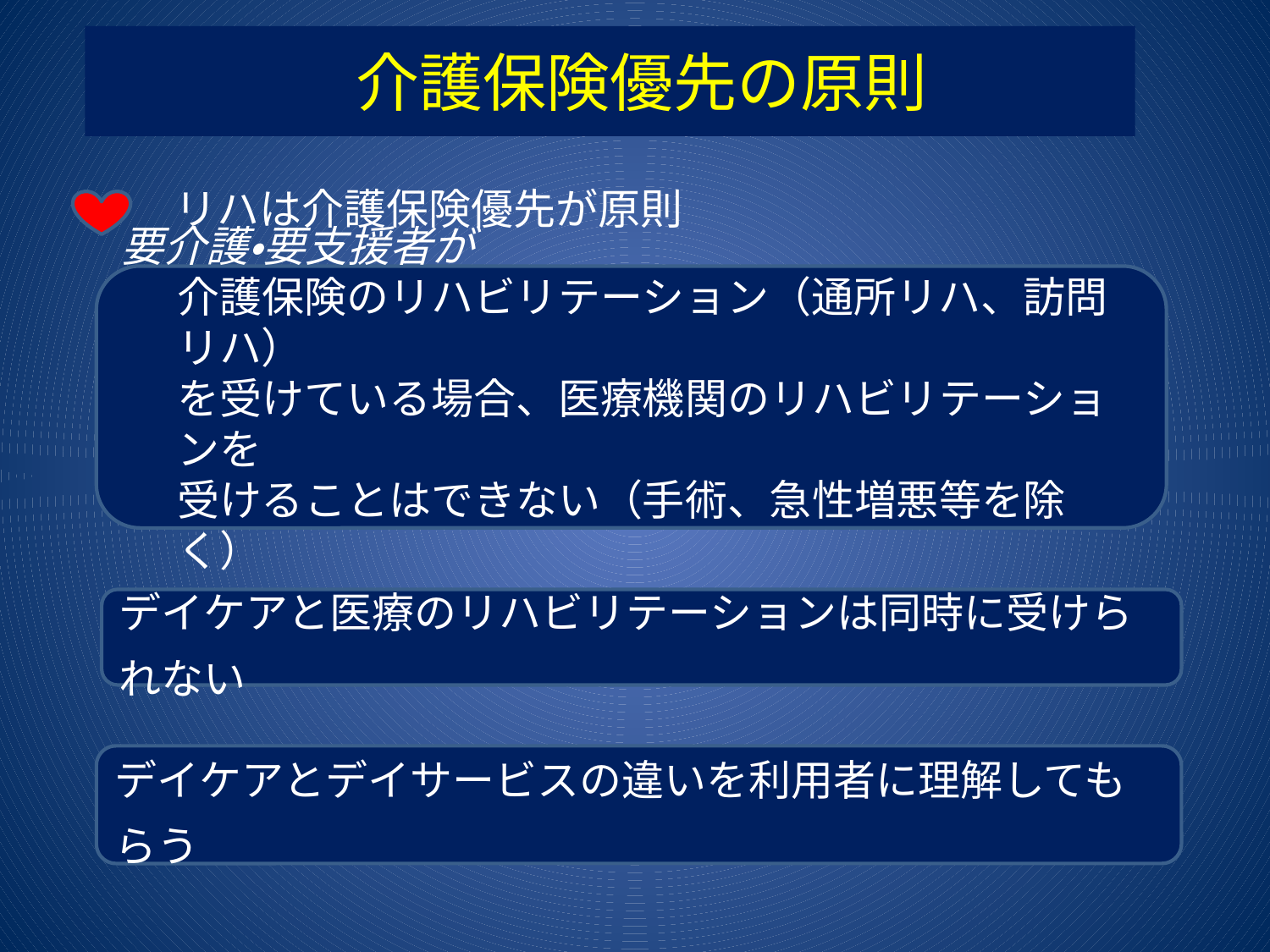

介護保険優先の原則
リハは介護保険優先が原則

要介護・要支援者が
介護保険のリハビリテーション（通所リハ、訪問リハ）
を受けている場合、医療機関のリハビリテーションを
受けることはできない（手術、急性増悪等を除く）

デイケアと医療のリハビリテーションは同時に受けられない
デイケアとデイサービスの違いを利用者に理解してもらう